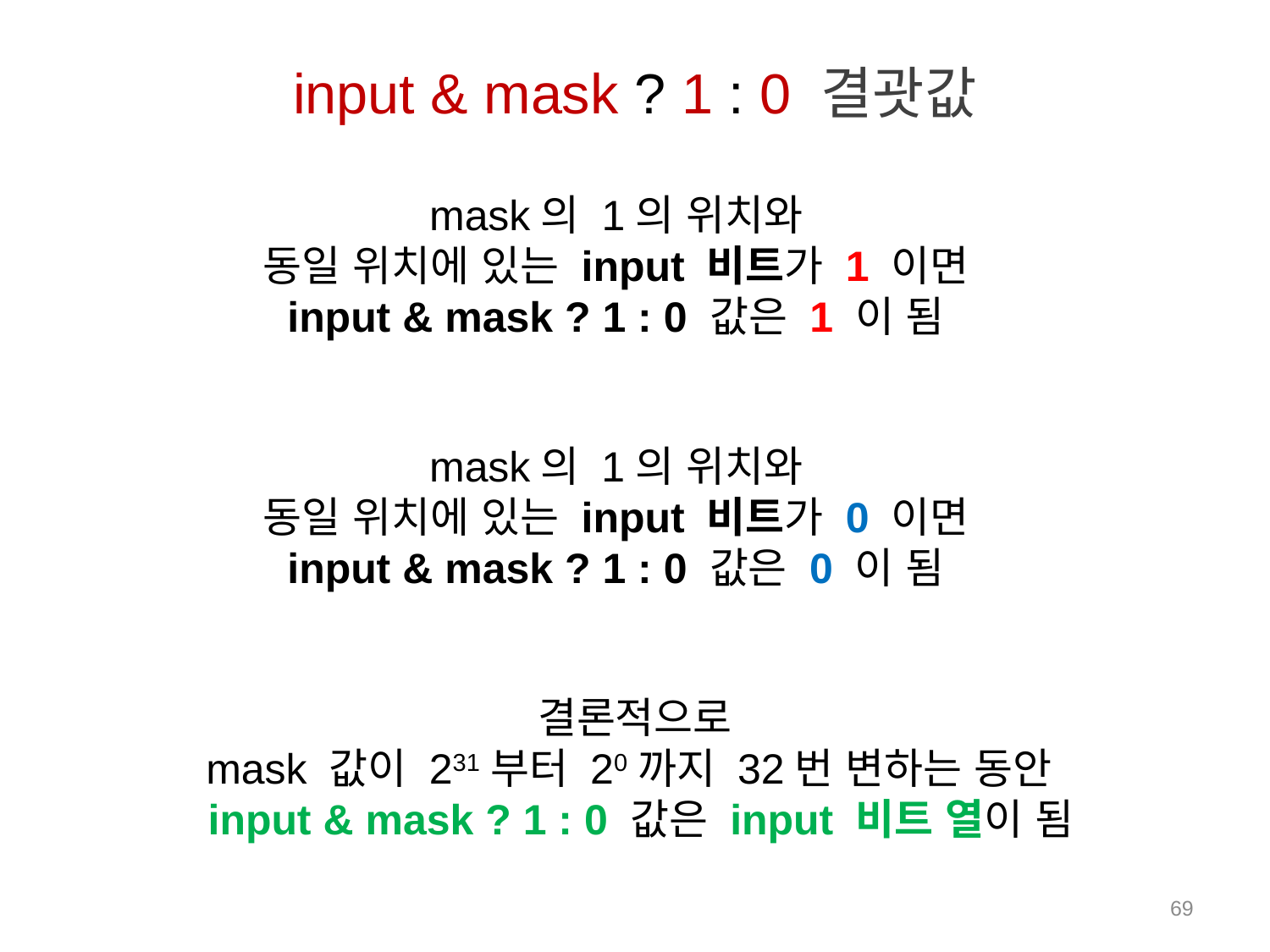

# input & mask ? 1 : 0 결괏값
mask의 1의 위치와
동일 위치에 있는 input 비트가 1 이면
input & mask ? 1 : 0 값은 1 이 됨
mask의 1의 위치와
동일 위치에 있는 input 비트가 0 이면
input & mask ? 1 : 0 값은 0 이 됨
결론적으로
mask 값이 231부터 20까지 32번 변하는 동안
 input & mask ? 1 : 0 값은 input 비트 열이 됨
69